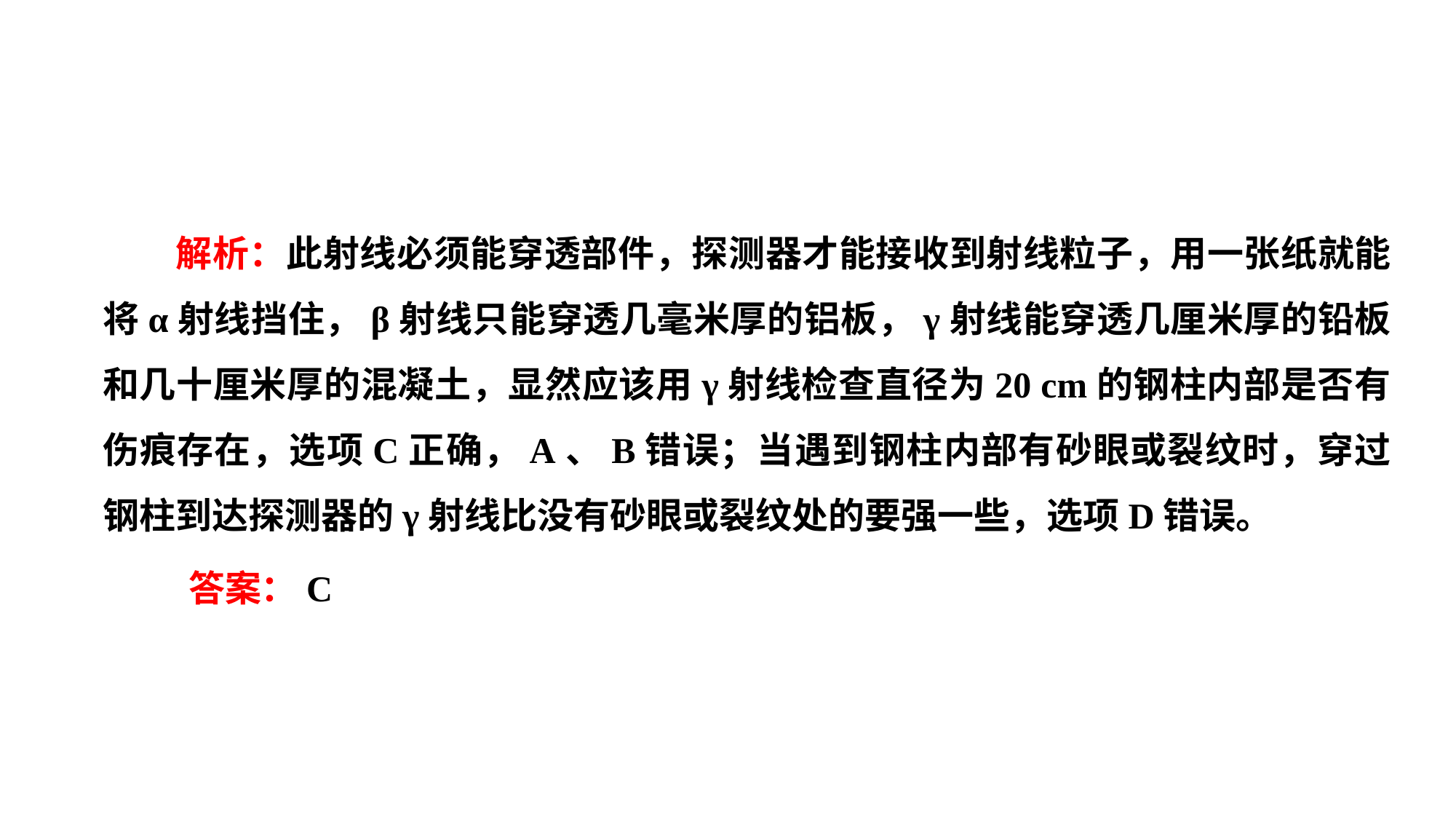

解析：此射线必须能穿透部件，探测器才能接收到射线粒子，用一张纸就能将α射线挡住，β射线只能穿透几毫米厚的铝板，γ射线能穿透几厘米厚的铅板和几十厘米厚的混凝土，显然应该用γ射线检查直径为20 cm的钢柱内部是否有伤痕存在，选项C正确，A、B错误；当遇到钢柱内部有砂眼或裂纹时，穿过钢柱到达探测器的γ射线比没有砂眼或裂纹处的要强一些，选项D错误。
答案：C